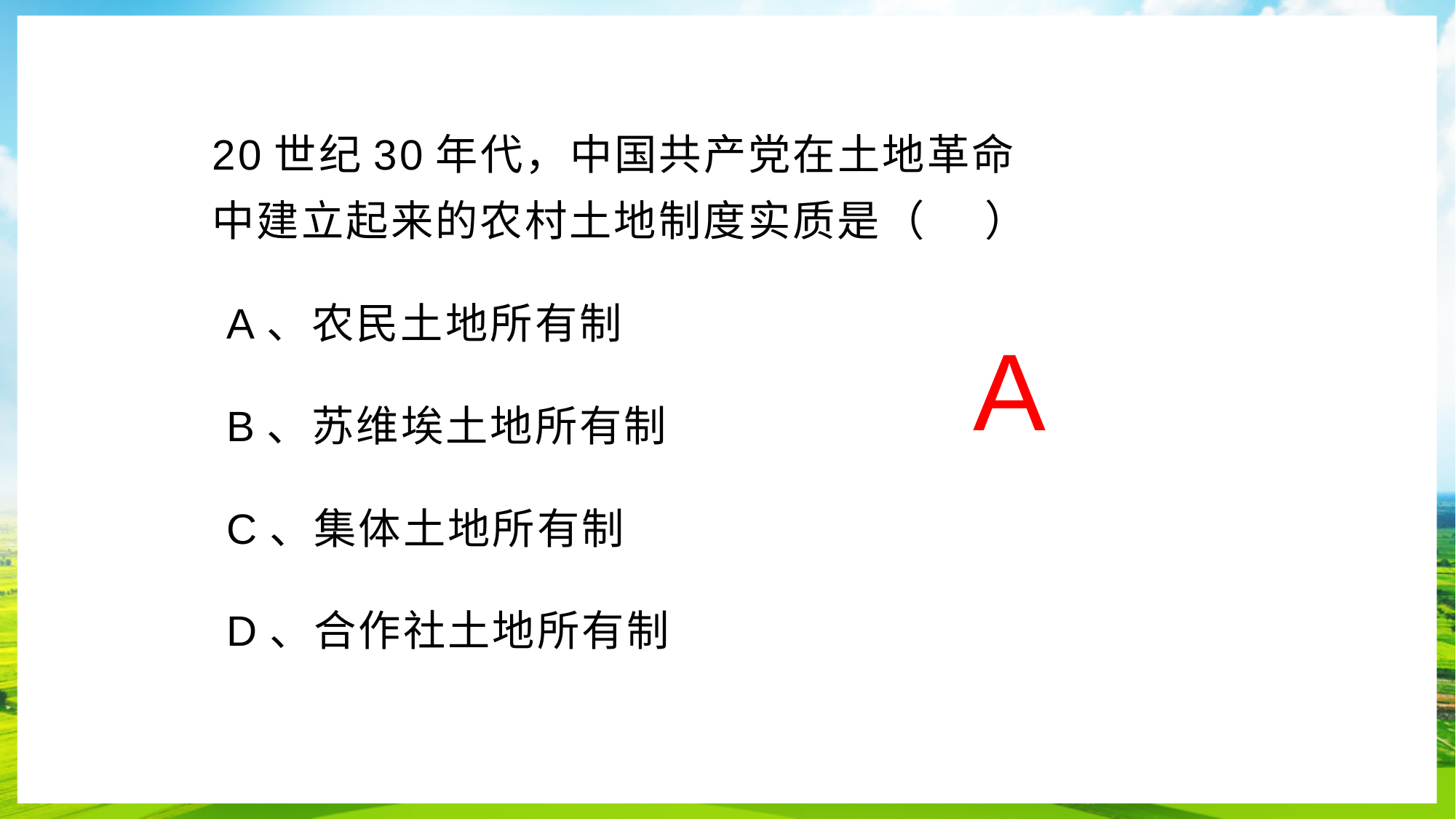

20世纪30年代，中国共产党在土地革命中建立起来的农村土地制度实质是（     ）
 A、农民土地所有制
 B、苏维埃土地所有制
 C、集体土地所有制
 D、合作社土地所有制
 A